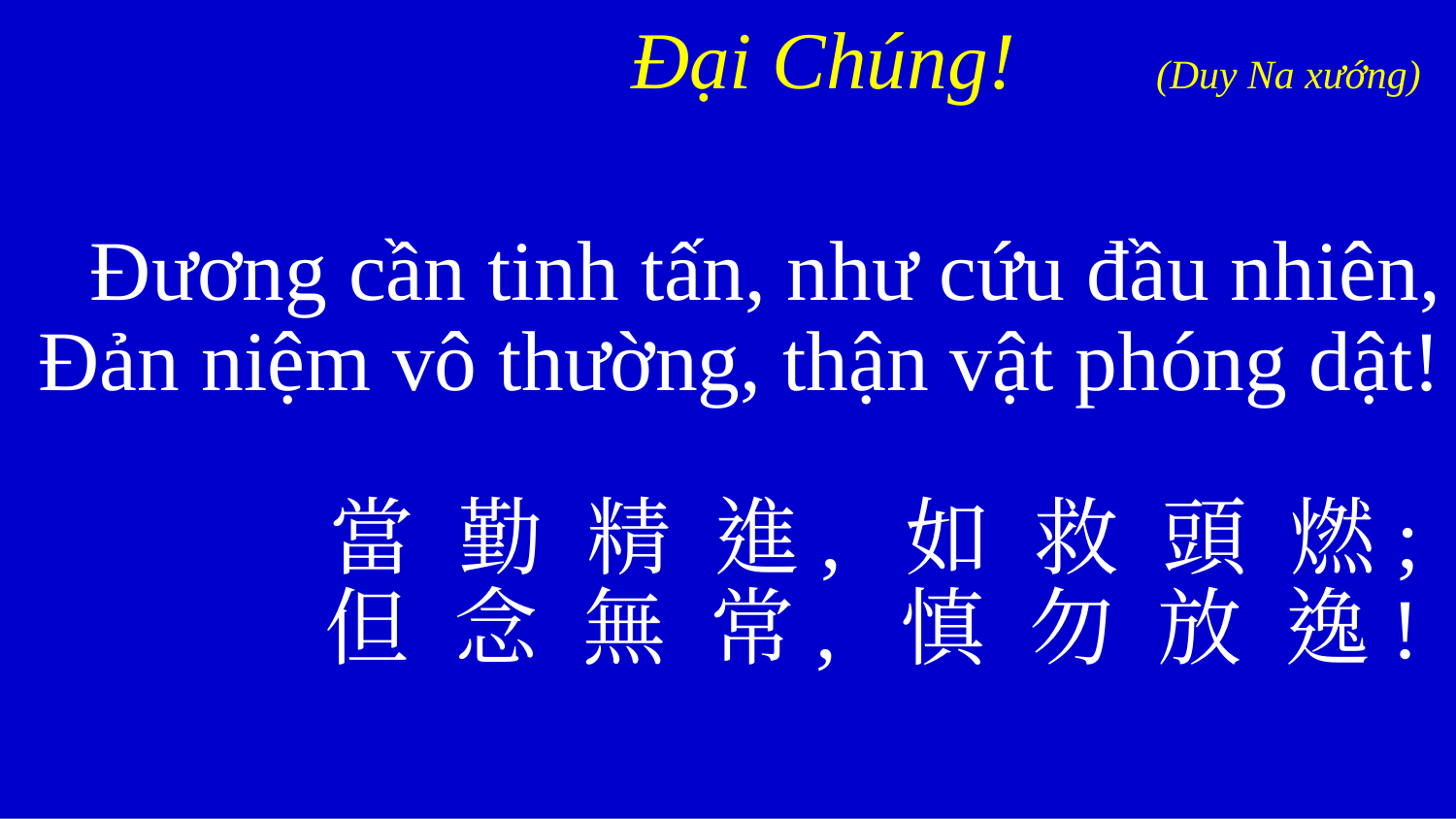

Đại Chúng!                 (Duy Na xướng)

Đương cần tinh tấn, như cứu đầu nhiên,
Đản niệm vô thường, thận vật phóng dật!

當  勤  精  進,  如  救  頭  燃;
但  念  無  常,  慎  勿  放  逸!